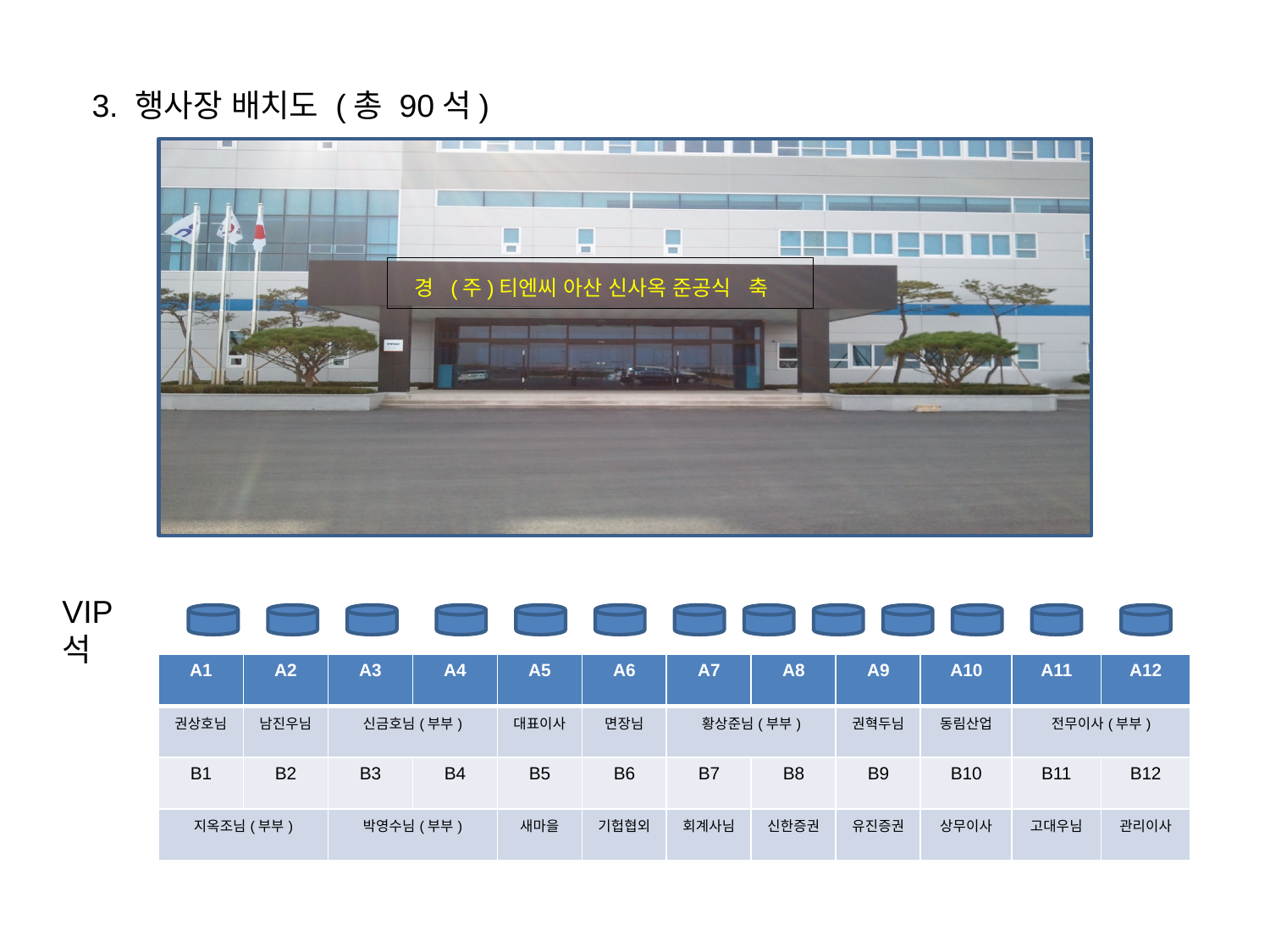

3. 행사장 배치도 (총 90석)

 경  (주)티엔씨 아산 신사옥 준공식   축
VIP석

| A1 | A2 | A3 | A4 | A5 | A6 | A7 | A8 | A9 | A10 | A11 | A12 |
| --- | --- | --- | --- | --- | --- | --- | --- | --- | --- | --- | --- |
| 권상호님 | 남진우님 | 신금호님(부부) |  | 대표이사 | 면장님 | 황상준님(부부) |  | 권혁두님 | 동림산업 | 전무이사(부부) |  |
| B1 | B2 | B3 | B4 | B5 | B6 | B7 | B8 | B9 | B10 | B11 | B12 |
| 지옥조님(부부) |  | 박영수님(부부) |  | 새마을 | 기헙협외 | 회계사님 | 신한증권 | 유진증권 | 상무이사 | 고대우님 | 관리이사 |